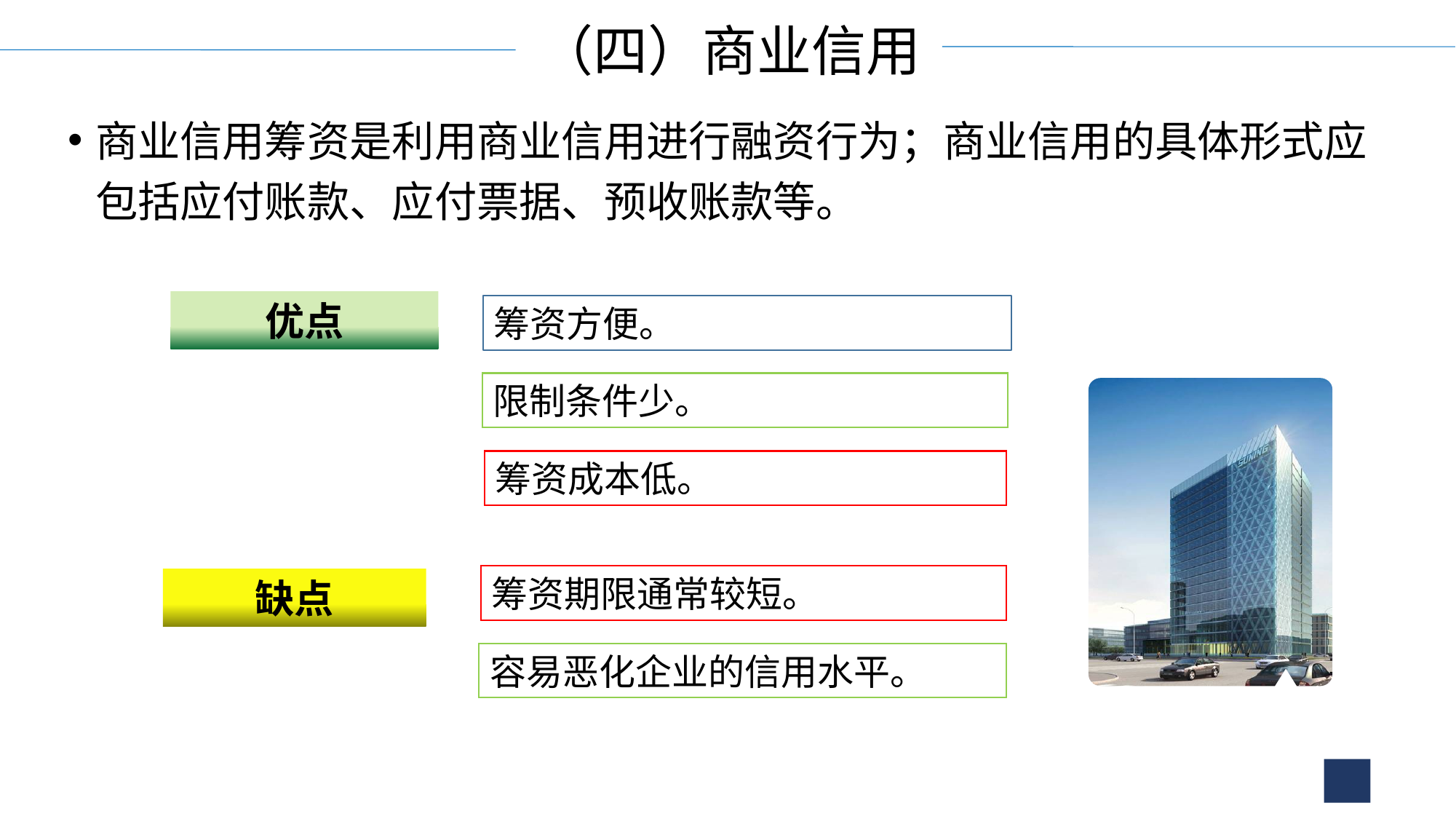

（四）商业信用

商业信用筹资是利用商业信用进行融资行为；商业信用的具体形式应包括应付账款、应付票据、预收账款等。
优点
筹资方便。
限制条件少。

筹资成本低。
筹资期限通常较短。
缺点
容易恶化企业的信用水平。
25